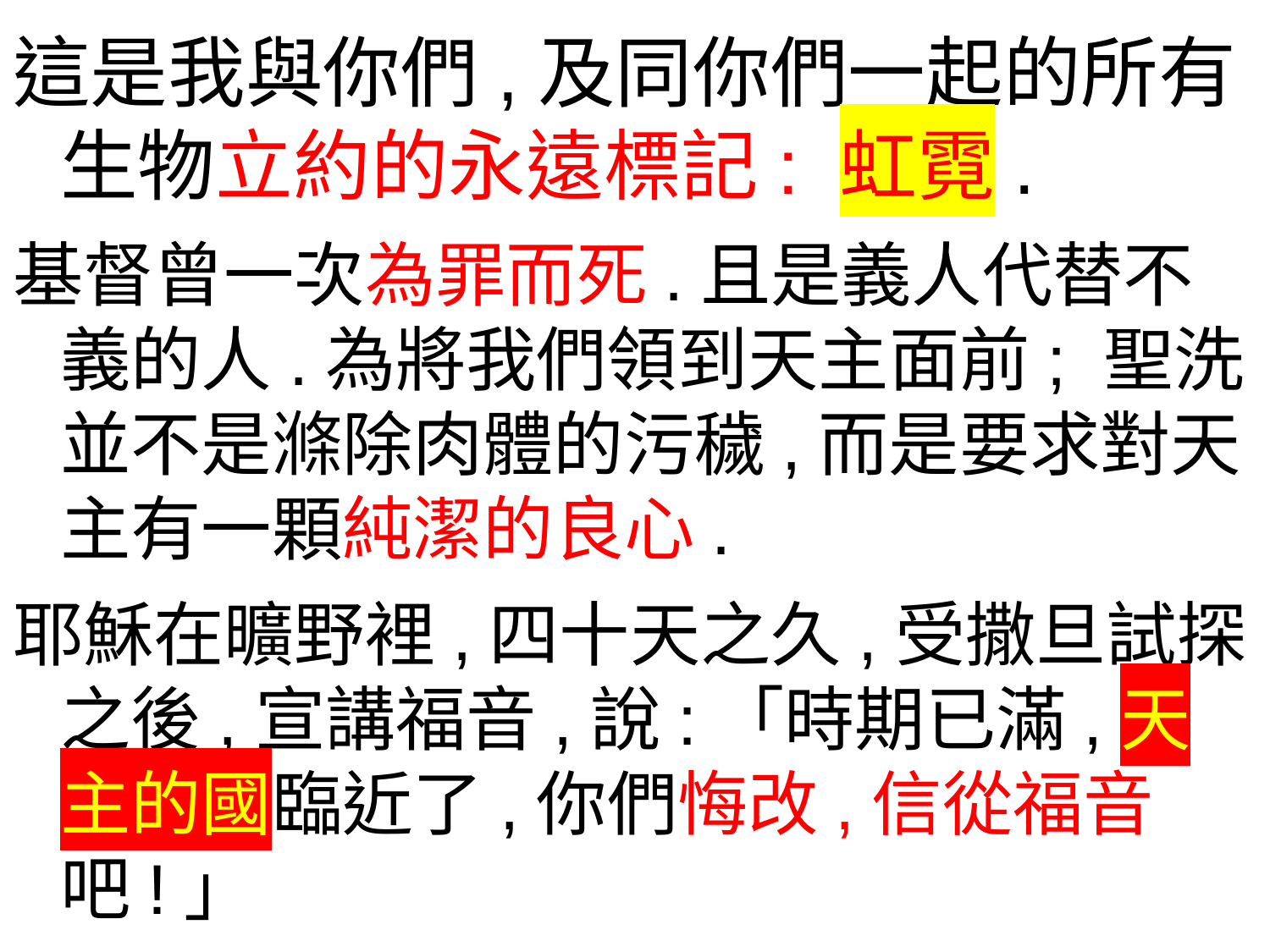

這是我與你們,及同你們一起的所有生物立約的永遠標記: 虹霓.
基督曾一次為罪而死.且是義人代替不義的人.為將我們領到天主面前; 聖洗並不是滌除肉體的污穢,而是要求對天主有一顆純潔的良心.
耶穌在曠野裡,四十天之久,受撒旦試探,之後,宣講福音,說:「時期已滿,天主的國臨近了,你們悔改,信從福音吧!」